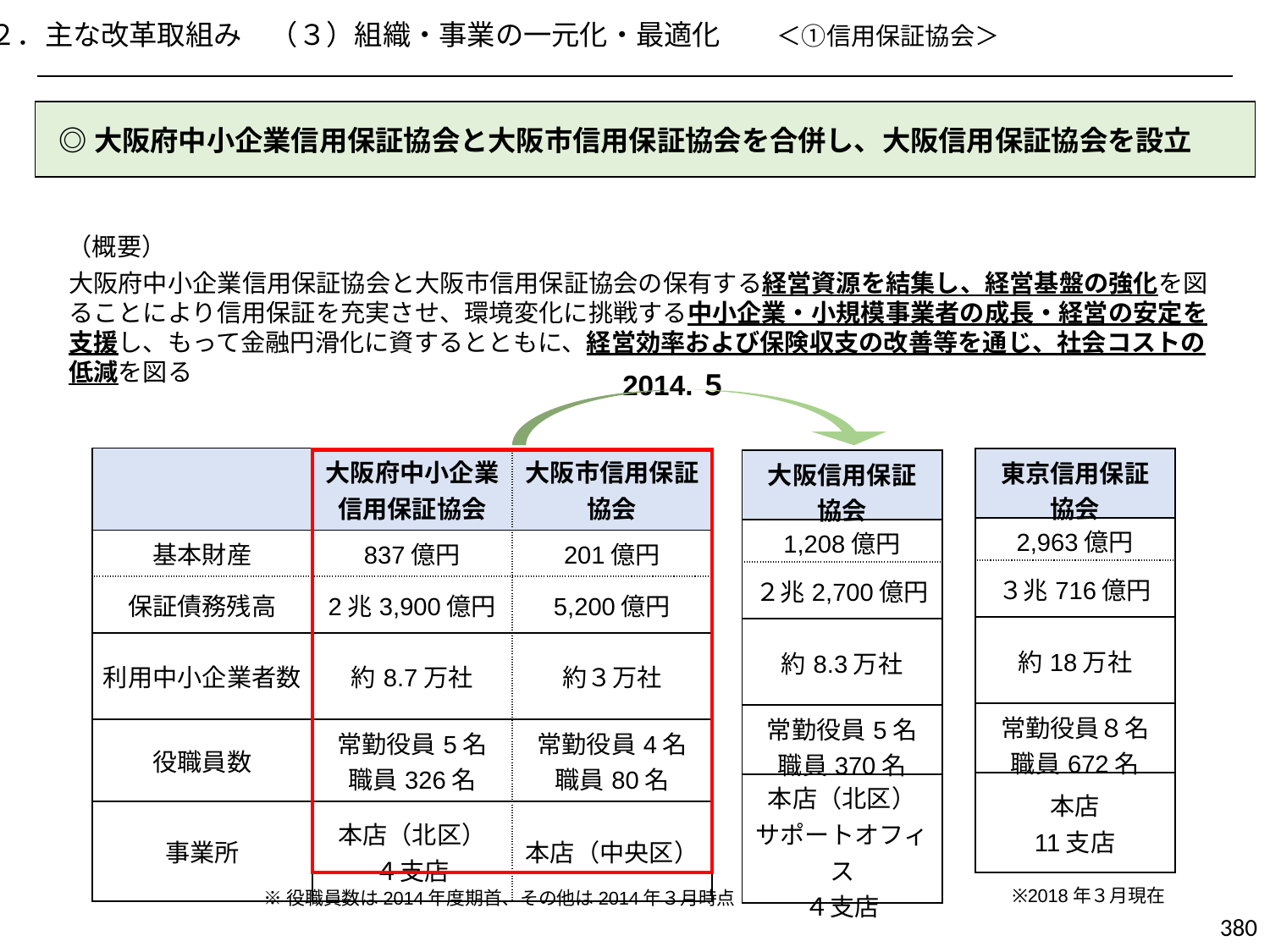

２．主な改革取組み　（３）組織・事業の一元化・最適化　　＜①信用保証協会＞

◎大阪府中小企業信用保証協会と大阪市信用保証協会を合併し、大阪信用保証協会を設立
（概要）
大阪府中小企業信用保証協会と大阪市信用保証協会の保有する経営資源を結集し、経営基盤の強化を図ることにより信用保証を充実させ、環境変化に挑戦する中小企業・小規模事業者の成長・経営の安定を支援し、もって金融円滑化に資するとともに、経営効率および保険収支の改善等を通じ、社会コストの低減を図る
2014.５

|  | 大阪府中小企業 信用保証協会 | 大阪市信用保証協会 |
| --- | --- | --- |
| 基本財産 | 837億円 | 201億円 |
| 保証債務残高 | 2兆3,900億円 | 5,200億円 |
| 利用中小企業者数 | 約8.7万社 | 約３万社 |
| 役職員数 | 常勤役員5名 職員326名 | 常勤役員4名 職員80名 |
| 事業所 | 本店（北区） ４支店 | 本店（中央区） |
| 東京信用保証 協会 |
| --- |
| 2,963億円 |
| ３兆716億円 |
| 約18万社 |
| 常勤役員８名 職員672名 |
| 本店 11支店 |

| 大阪信用保証 協会 |
| --- |
| 1,208億円 |
| ２兆2,700億円 |
| 約8.3万社 |
| 常勤役員5名 職員370名 |
| 本店（北区） サポートオフィス ４支店 |
※2018年３月現在
※役職員数は2014年度期首、その他は2014年３月時点
380